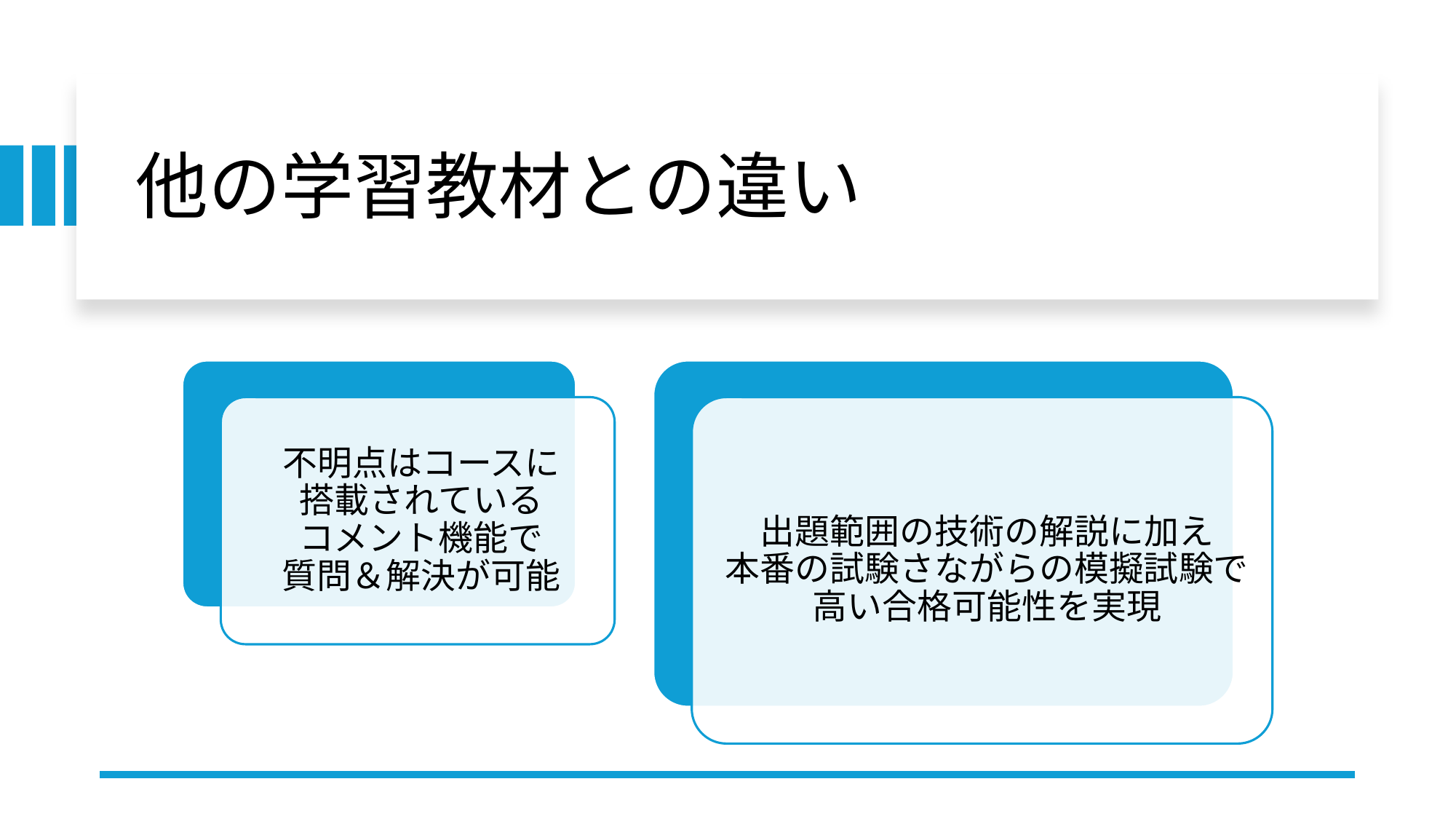

# 他の学習教材との違い

不明点はコースに
搭載されている
コメント機能で
質問＆解決が可能
出題範囲の技術の解説に加え
本番の試験さながらの模擬試験で
高い合格可能性を実現